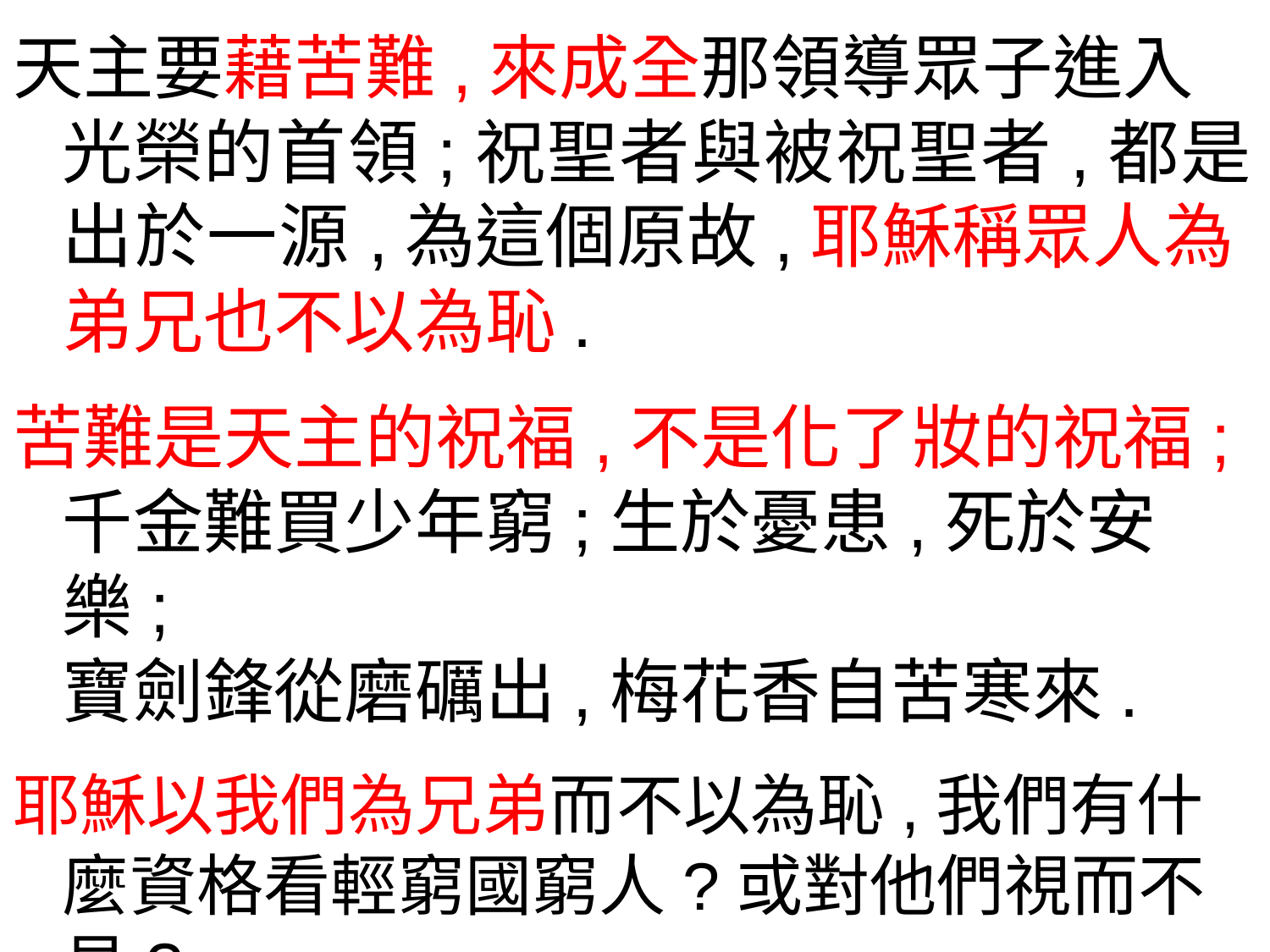

天主要藉苦難,來成全那領導眾子進入光榮的首領;祝聖者與被祝聖者,都是出於一源,為這個原故,耶穌稱眾人為弟兄也不以為恥.
苦難是天主的祝福,不是化了妝的祝福;
千金難買少年窮;生於憂患,死於安樂;
寶劍鋒從磨礪出,梅花香自苦寒來.
耶穌以我們為兄弟而不以為恥,我們有什麼資格看輕窮國窮人?或對他們視而不見?